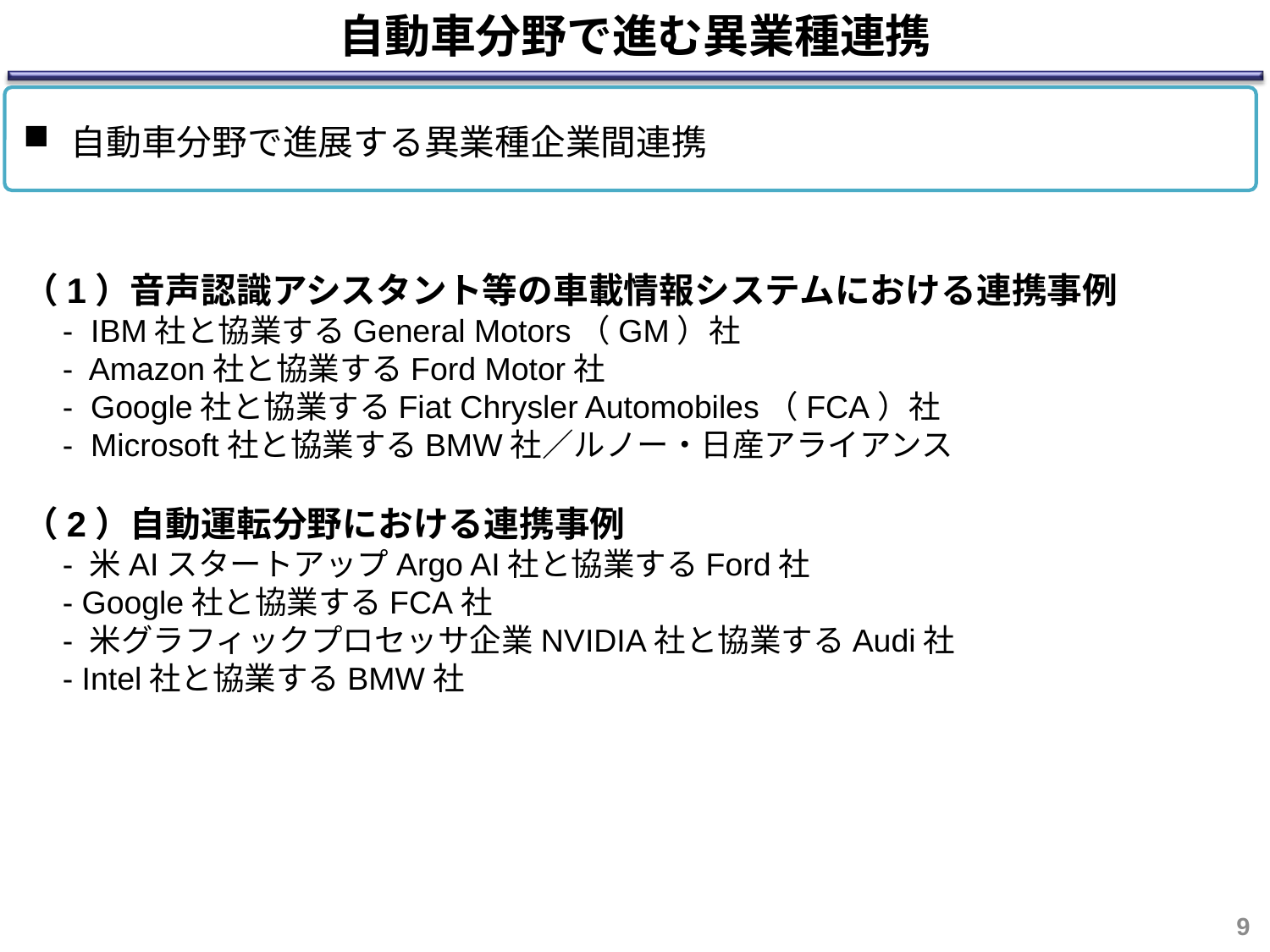

自動車分野で進む異業種連携

自動車分野で進展する異業種企業間連携
（1）音声認識アシスタント等の車載情報システムにおける連携事例
　-  IBM社と協業するGeneral Motors（GM）社
　-  Amazon社と協業するFord Motor社
　-  Google社と協業するFiat Chrysler Automobiles（FCA）社
　-  Microsoft社と協業するBMW社／ルノー・日産アライアンス

（2）自動運転分野における連携事例
　- 米AIスタートアップArgo AI社と協業するFord社
　- Google社と協業するFCA社
　- 米グラフィックプロセッサ企業NVIDIA社と協業するAudi社
　- Intel社と協業するBMW社
9